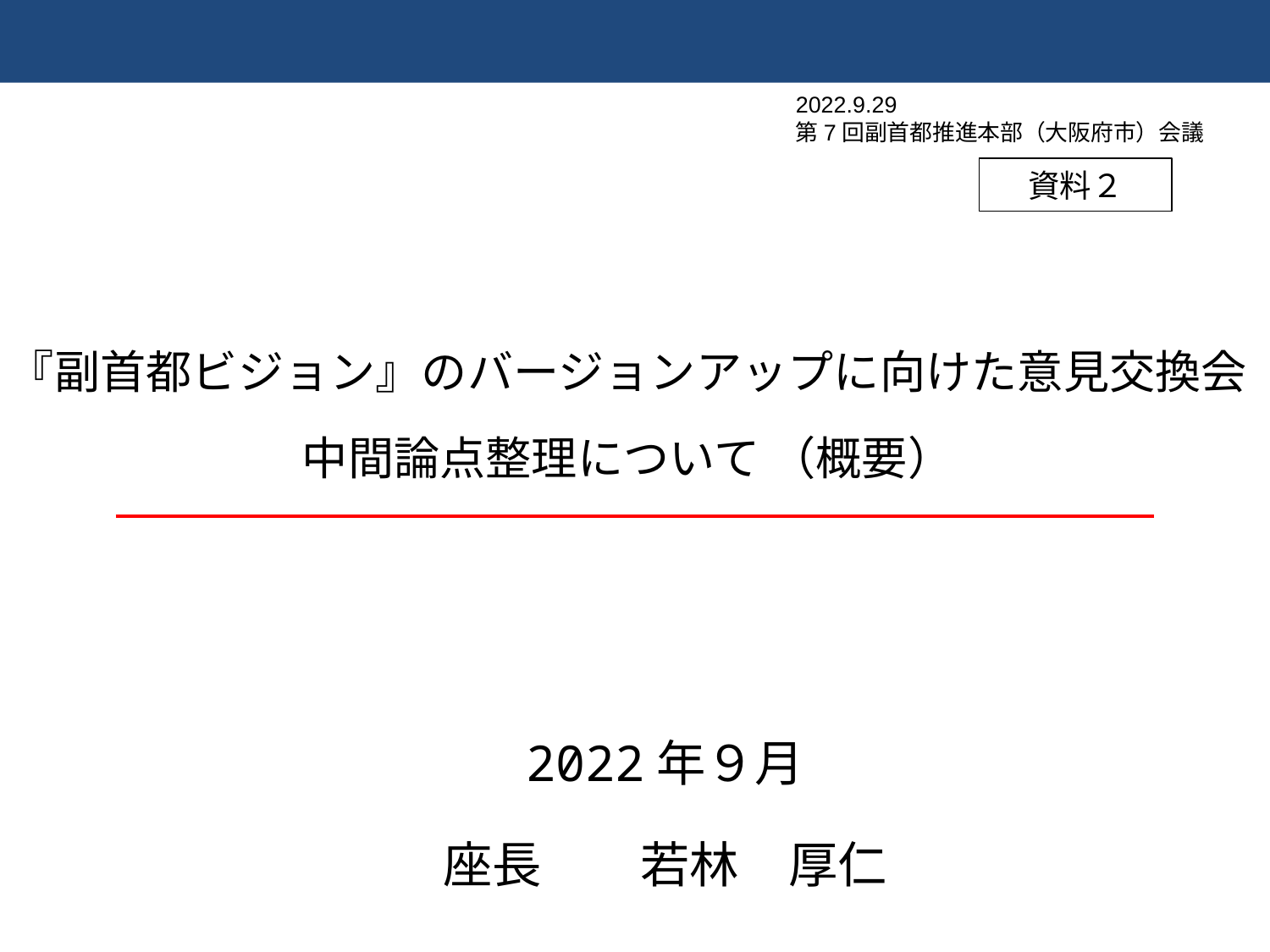

2022.9.29
第7回副首都推進本部（大阪府市）会議
資料２
『副首都ビジョン』のバージョンアップに向けた意見交換会

中間論点整理について （概要）
2022年９月

座長　　若林　厚仁